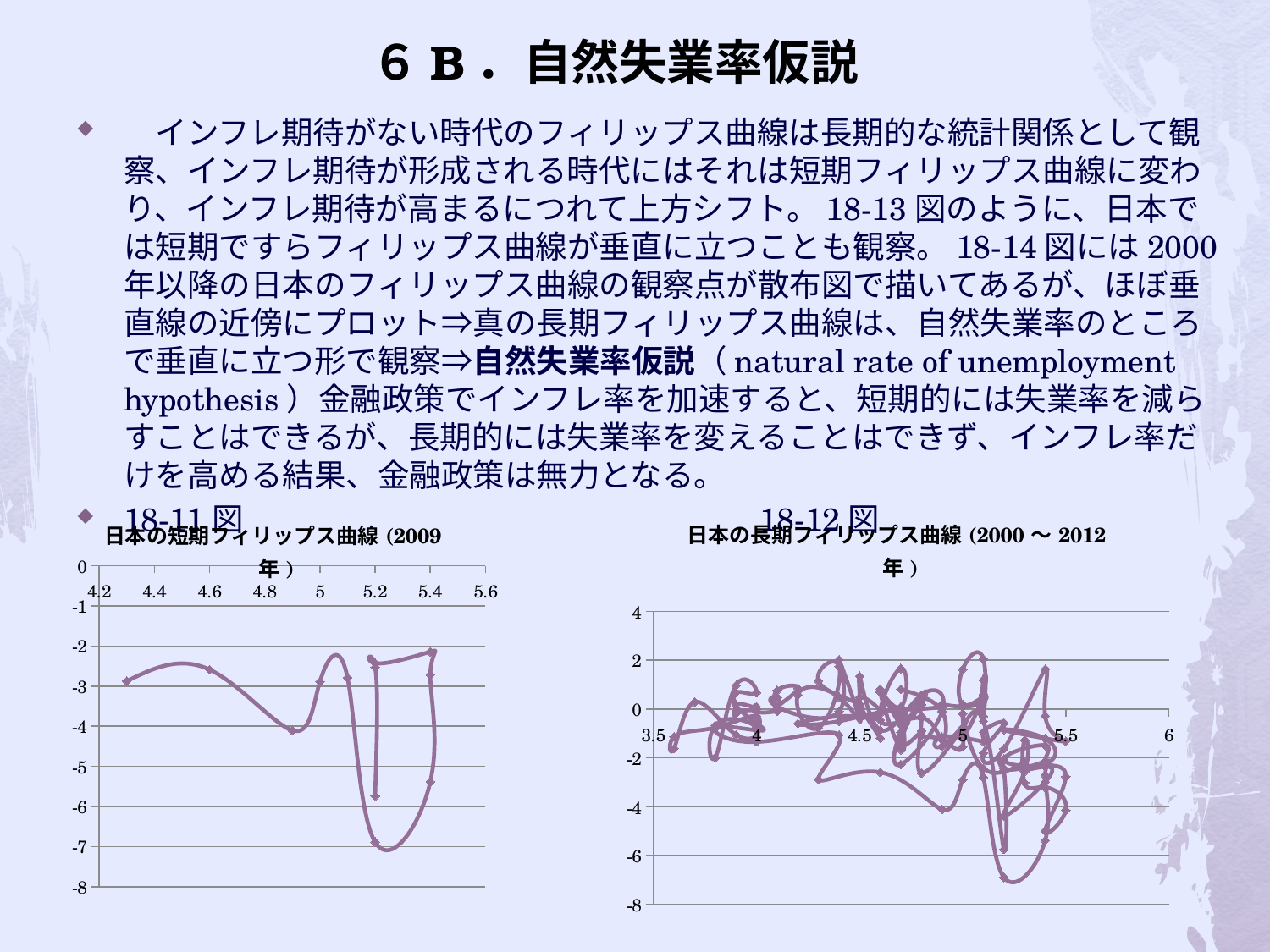

# ６B．自然失業率仮説
　インフレ期待がない時代のフィリップス曲線は長期的な統計関係として観察、インフレ期待が形成される時代にはそれは短期フィリップス曲線に変わり、インフレ期待が高まるにつれて上方シフト。18-13図のように、日本では短期ですらフィリップス曲線が垂直に立つことも観察。18-14図には2000年以降の日本のフィリップス曲線の観察点が散布図で描いてあるが、ほぼ垂直線の近傍にプロット⇒真の長期フィリップス曲線は、自然失業率のところで垂直に立つ形で観察⇒自然失業率仮説（natural rate of unemployment hypothesis）金融政策でインフレ率を加速すると、短期的には失業率を減らすことはできるが、長期的には失業率を変えることはできず、インフレ率だけを高める結果、金融政策は無力となる。
18-11図　　　　　　　　　　　　　　　　18-12図

### Chart: 日本の短期フィリップス曲線(2009年)

| Category |  |
|---|---|

### Chart: 日本の長期フィリップス曲線(2000～2012年)

| Category |  |
|---|---|